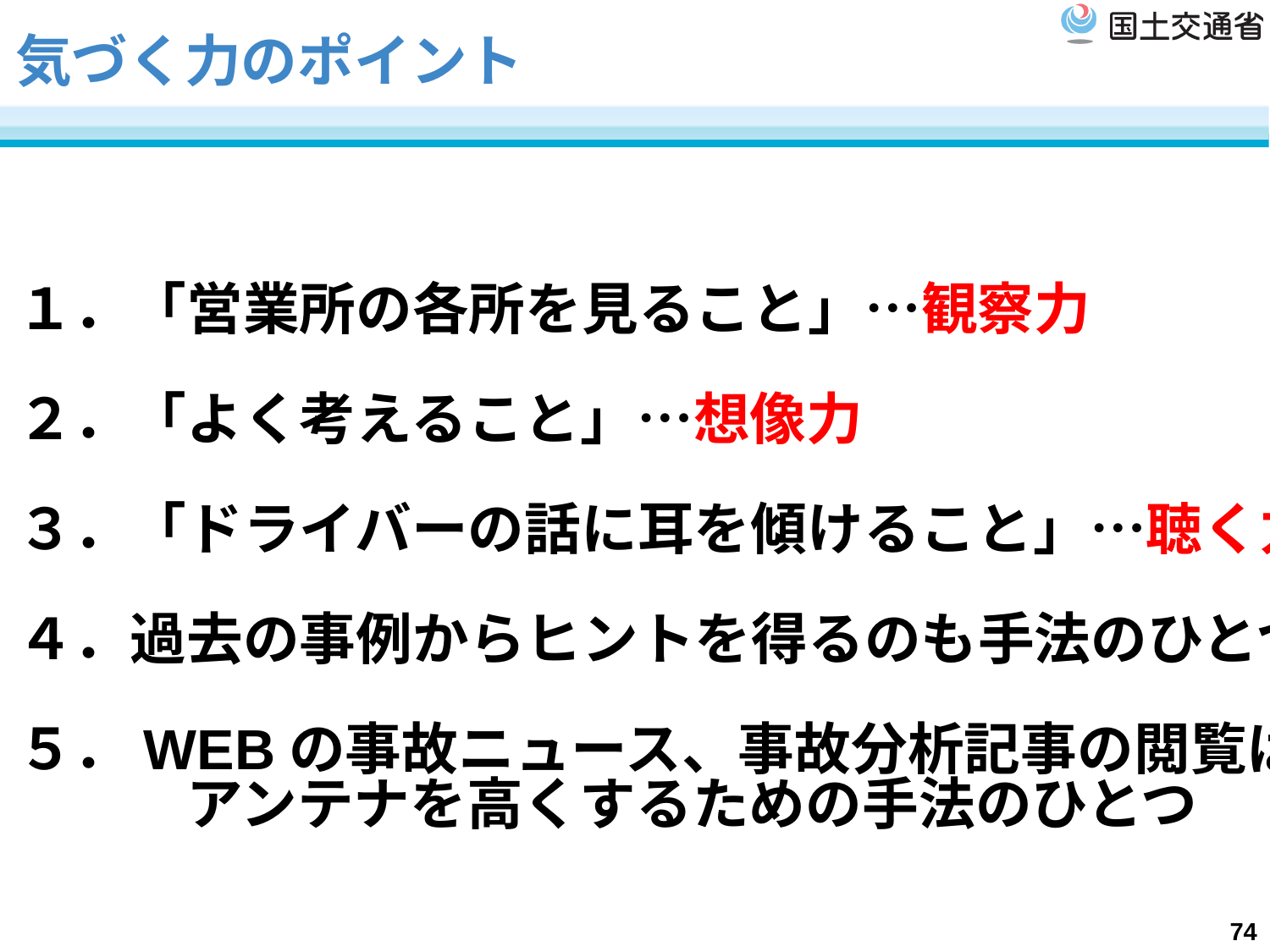

# 気づく力のポイント
１．「営業所の各所を見ること」…観察力

２．「よく考えること」…想像力

３．「ドライバーの話に耳を傾けること」…聴く力

４．過去の事例からヒントを得るのも手法のひとつ

５．WEBの事故ニュース、事故分析記事の閲覧は、
　　　アンテナを高くするための手法のひとつ
74